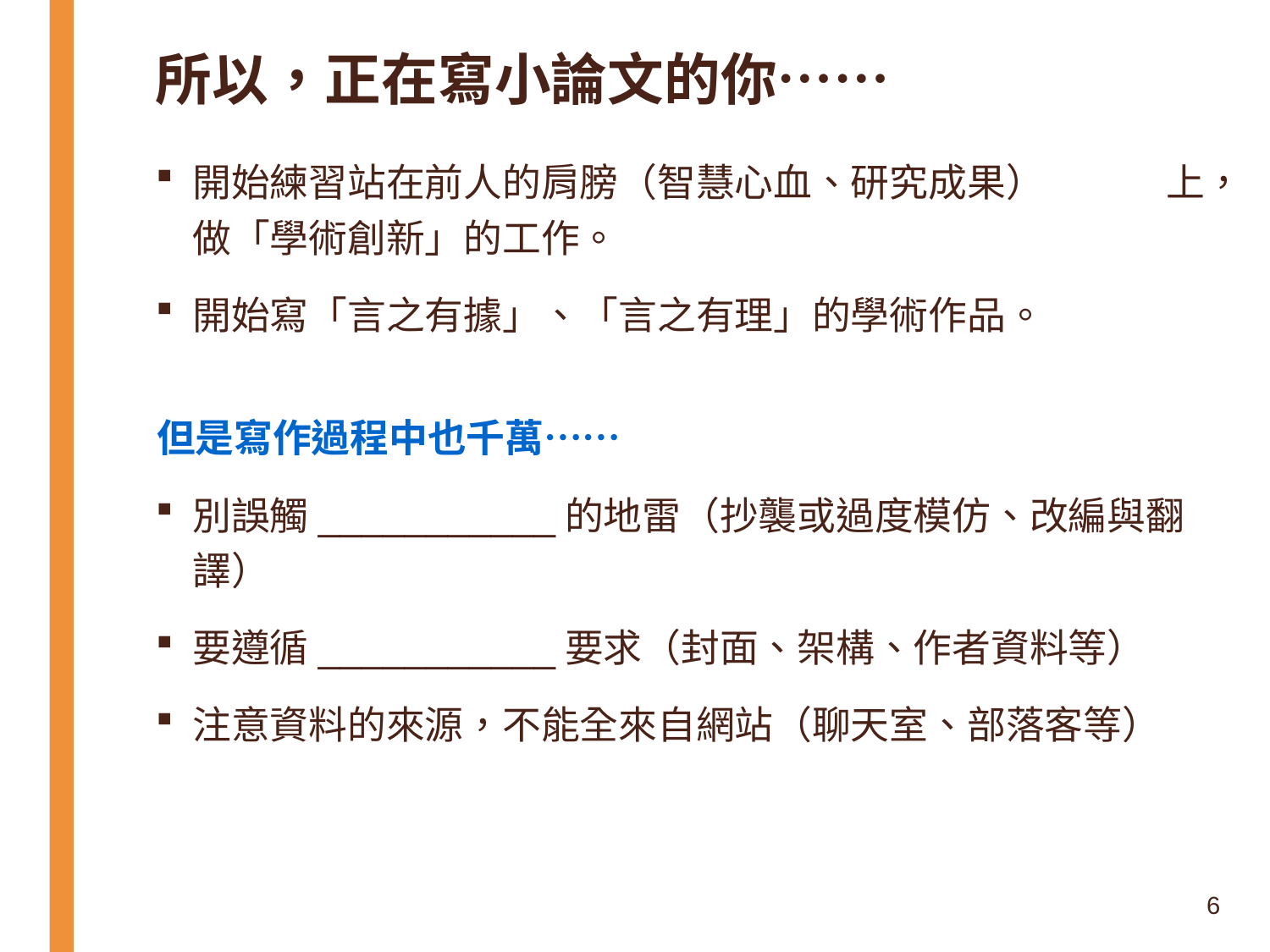

# 所以，正在寫小論文的你……
開始練習站在前人的肩膀（智慧心血、研究成果）              上，做「學術創新」的工作。
開始寫「言之有據」、「言之有理」的學術作品。

但是寫作過程中也千萬……
別誤觸___________的地雷（抄襲或過度模仿、改編與翻譯）
要遵循___________要求（封面、架構、作者資料等）
注意資料的來源，不能全來自網站（聊天室、部落客等）

6